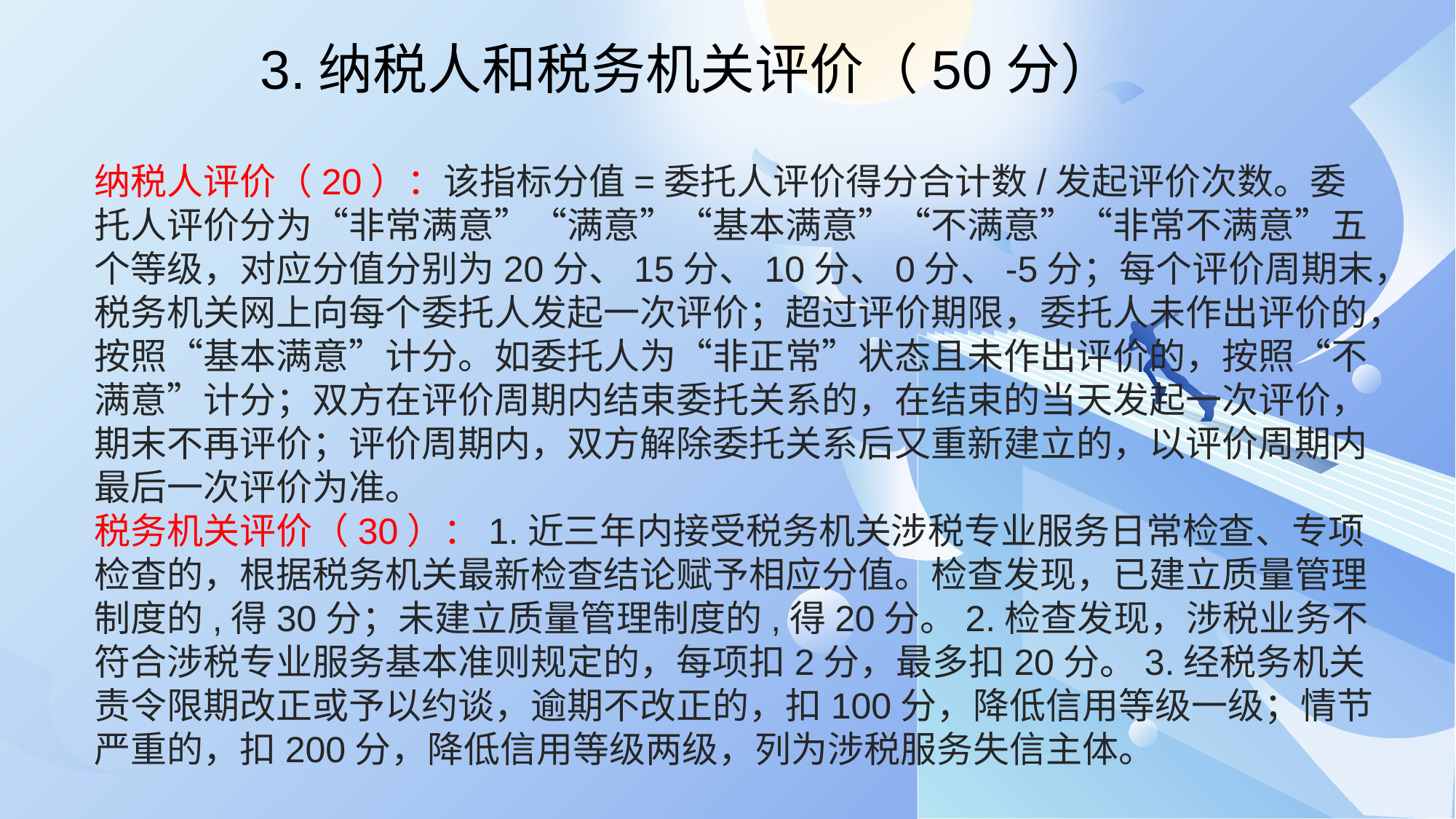

3.纳税人和税务机关评价（50分）
纳税人评价（20）：该指标分值=委托人评价得分合计数/发起评价次数。委托人评价分为“非常满意”“满意”“基本满意”“不满意”“非常不满意”五个等级，对应分值分别为20分、15分、10分、0分、-5分；每个评价周期末，税务机关网上向每个委托人发起一次评价；超过评价期限，委托人未作出评价的，按照“基本满意”计分。如委托人为“非正常”状态且未作出评价的，按照“不满意”计分；双方在评价周期内结束委托关系的，在结束的当天发起一次评价，期末不再评价；评价周期内，双方解除委托关系后又重新建立的，以评价周期内最后一次评价为准。
税务机关评价（30）：1.近三年内接受税务机关涉税专业服务日常检查、专项检查的，根据税务机关最新检查结论赋予相应分值。检查发现，已建立质量管理制度的,得30分；未建立质量管理制度的,得20分。2.检查发现，涉税业务不符合涉税专业服务基本准则规定的，每项扣2分，最多扣20分。3.经税务机关责令限期改正或予以约谈，逾期不改正的，扣100分，降低信用等级一级；情节严重的，扣200分，降低信用等级两级，列为涉税服务失信主体。